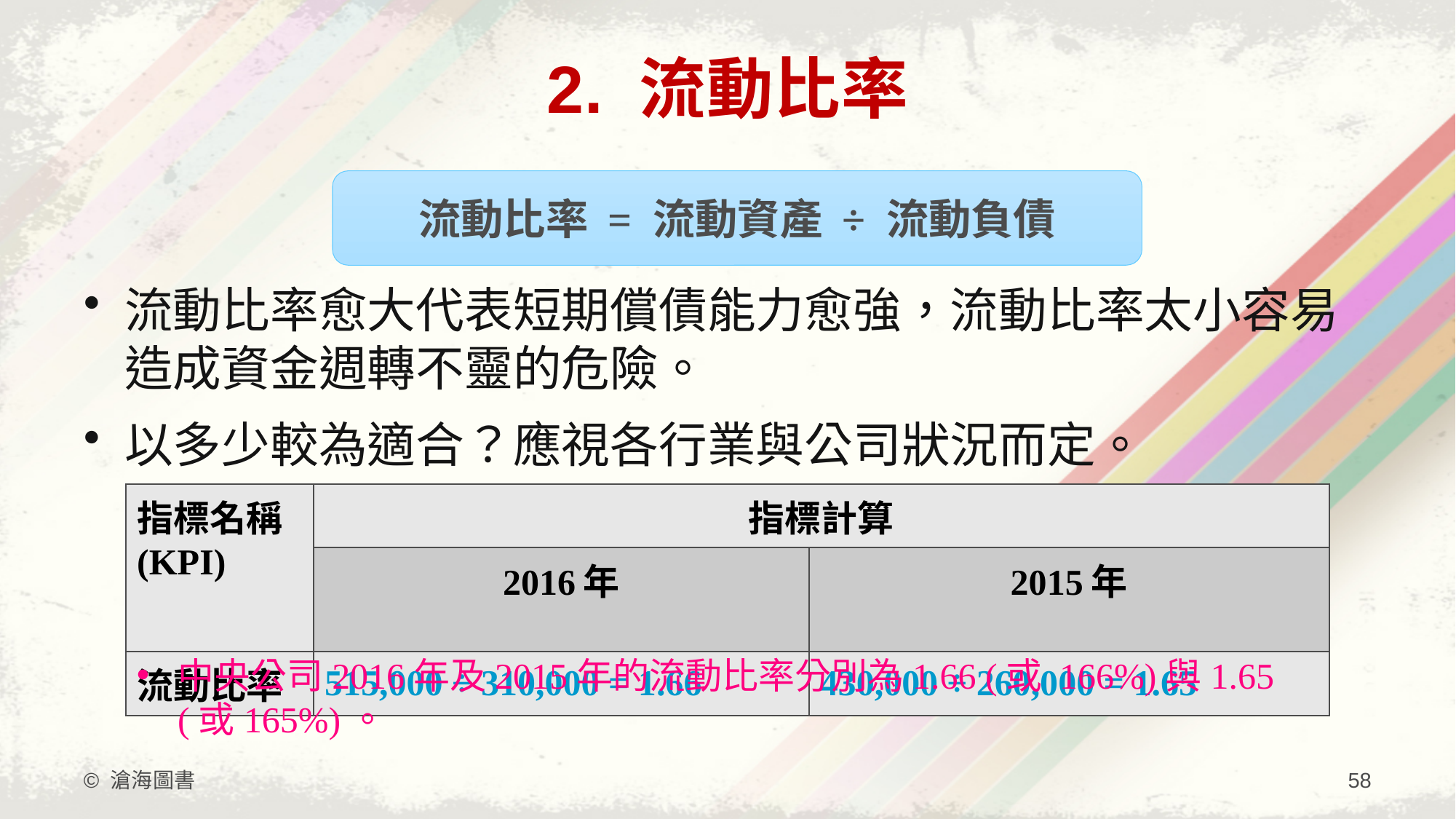

# 2. 流動比率
流動比率 = 流動資產 ÷ 流動負債
流動比率愈大代表短期償債能力愈強，流動比率太小容易造成資金週轉不靈的危險。
以多少較為適合？應視各行業與公司狀況而定。

| 指標名稱 (KPI) | 指標計算 |  |
| --- | --- | --- |
|  | 2016年 | 2015年 |
| 流動比率 | 515,000 ÷ 310,000 = 1.66 | 430,000 ÷ 260,000 = 1.65 |
中央公司2016年及2015年的流動比率分別為1.66 (或 166%)與1.65 (或165%)。
© 滄海圖書
58